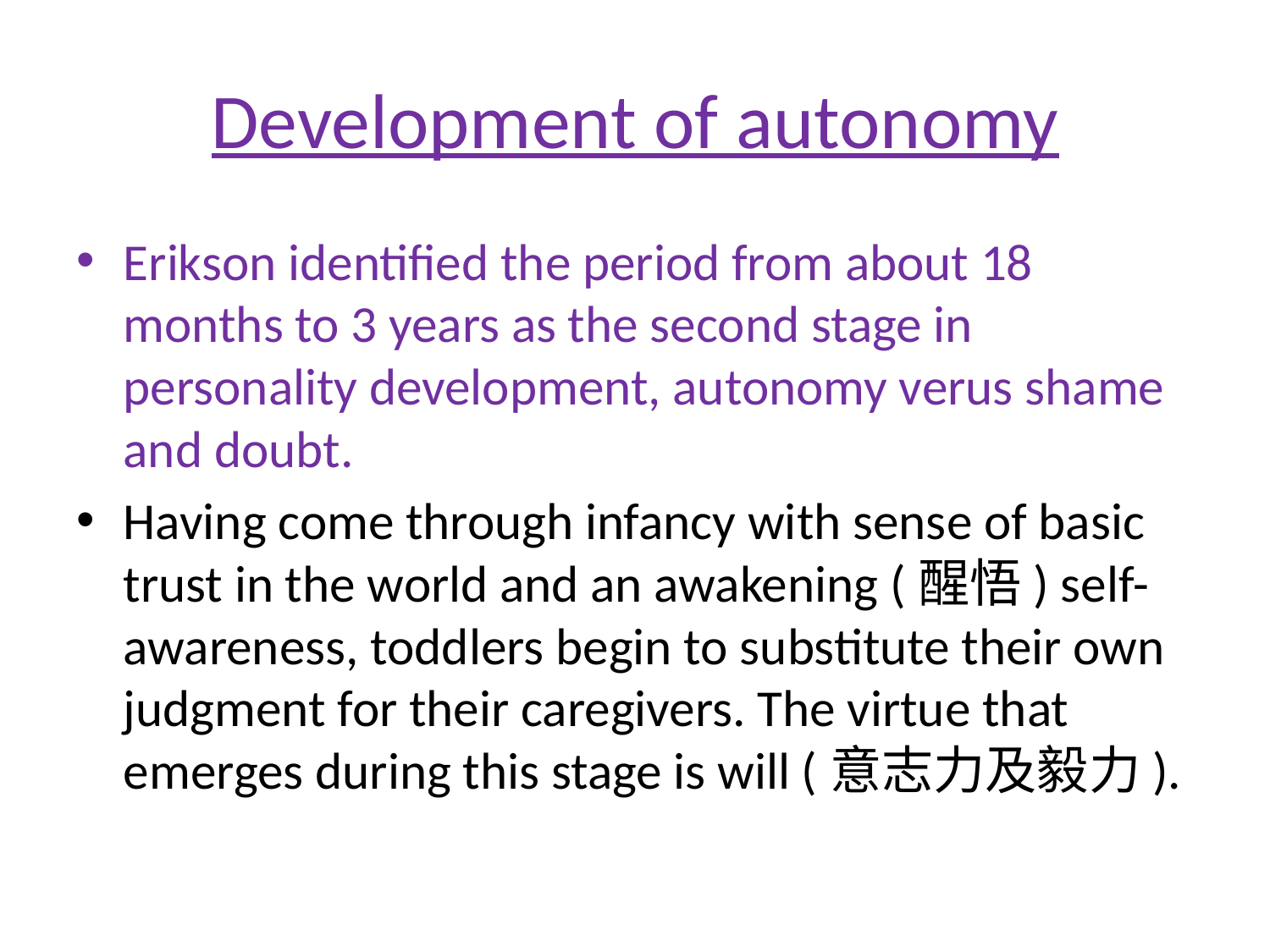

# Development of autonomy
Erikson identified the period from about 18 months to 3 years as the second stage in personality development, autonomy verus shame and doubt.
Having come through infancy with sense of basic trust in the world and an awakening (醒悟) self-awareness, toddlers begin to substitute their own judgment for their caregivers. The virtue that emerges during this stage is will (意志力及毅力).